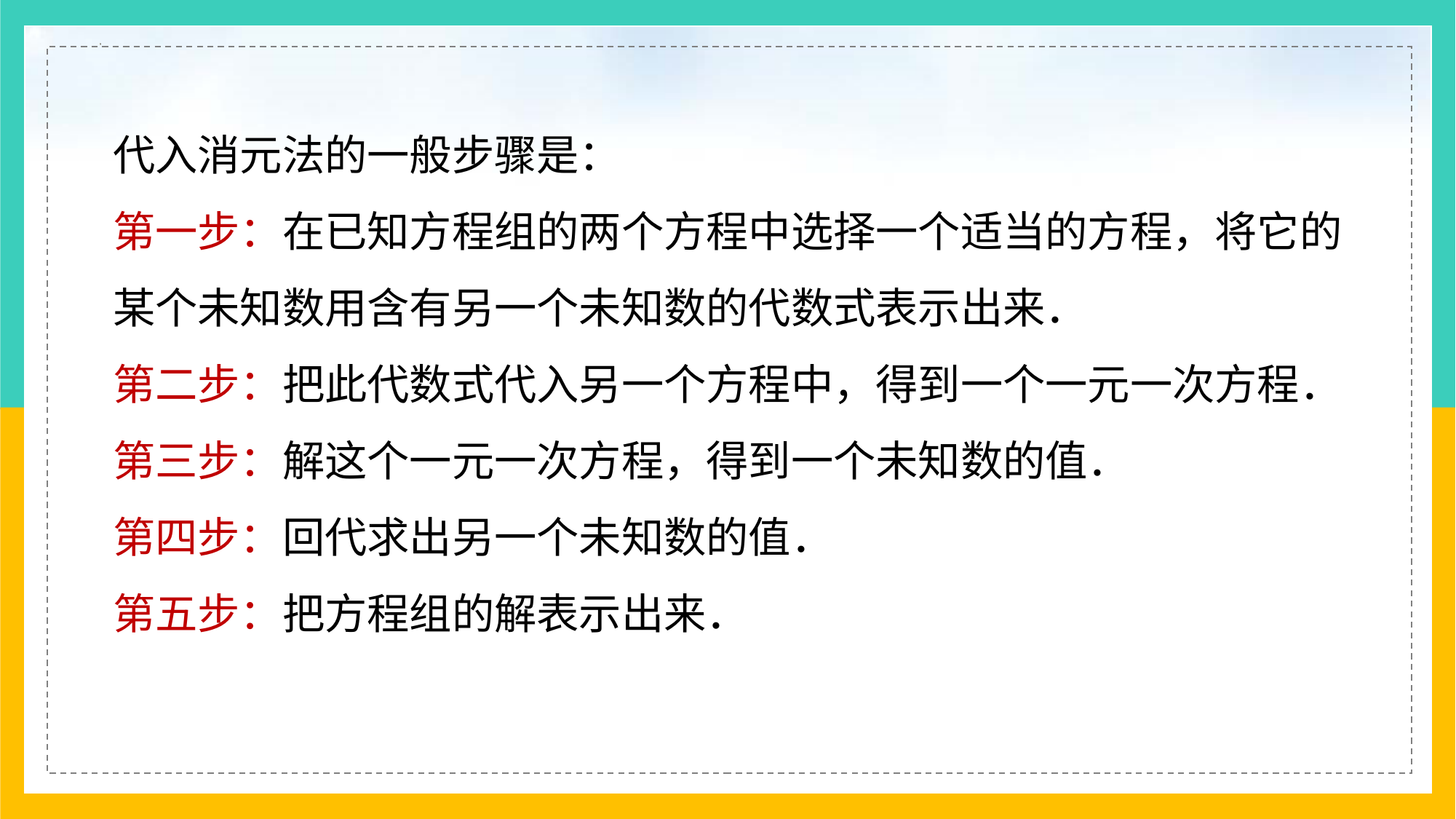

代入消元法的一般步骤是：
第一步：在已知方程组的两个方程中选择一个适当的方程，将它的某个未知数用含有另一个未知数的代数式表示出来．
第二步：把此代数式代入另一个方程中，得到一个一元一次方程．
第三步：解这个一元一次方程，得到一个未知数的值．
第四步：回代求出另一个未知数的值．
第五步：把方程组的解表示出来．